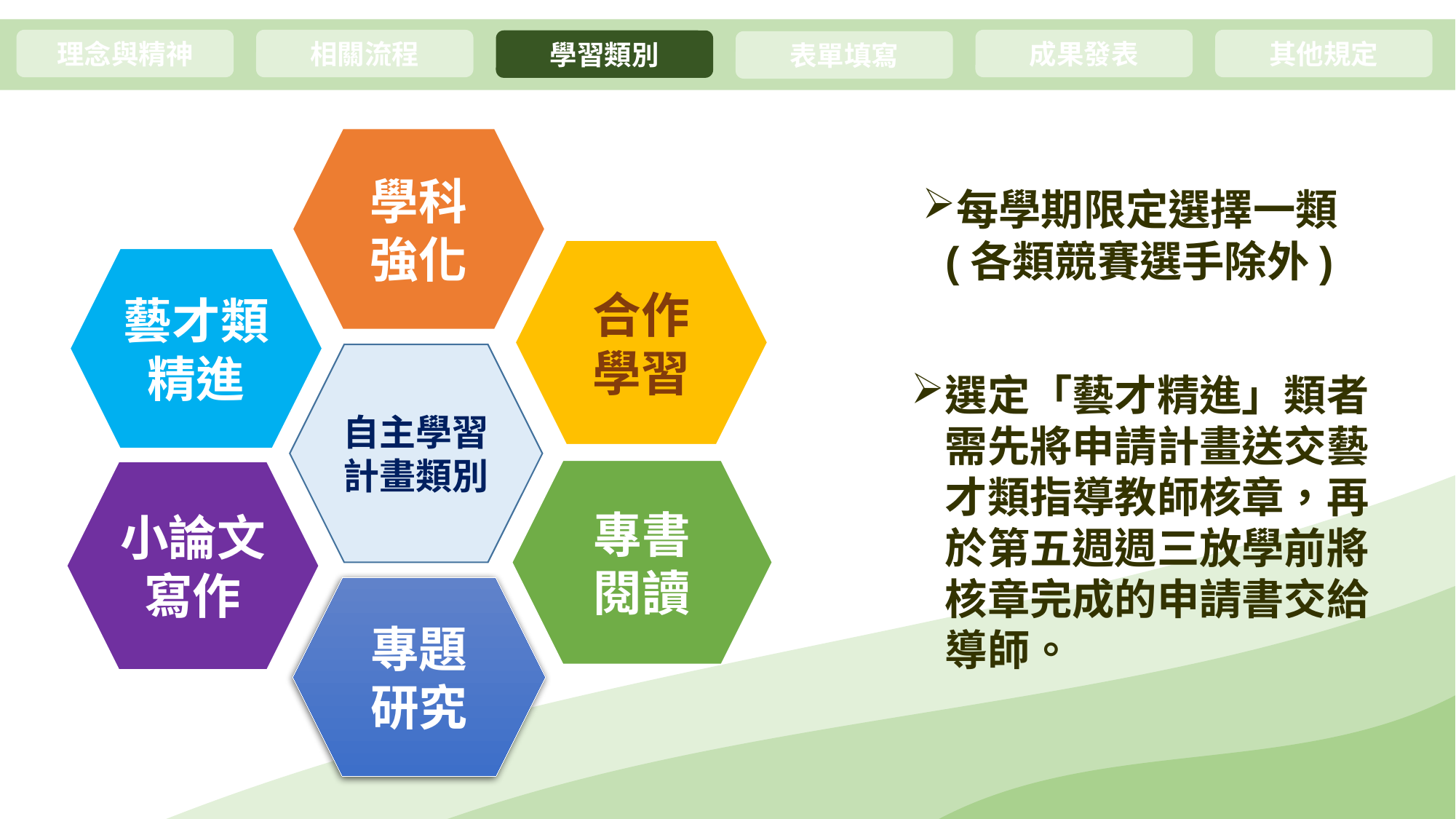

相關流程
成果發表
其他規定
理念與精神
學習類別
表單填寫
學科
強化
每學期限定選擇一類
  (各類競賽選手除外)
合作
學習
藝才類精進
自主學習計畫類別
選定「藝才精進」類者需先將申請計畫送交藝才類指導教師核章，再於第五週週三放學前將核章完成的申請書交給導師。
專書
閱讀
小論文寫作
專題
研究